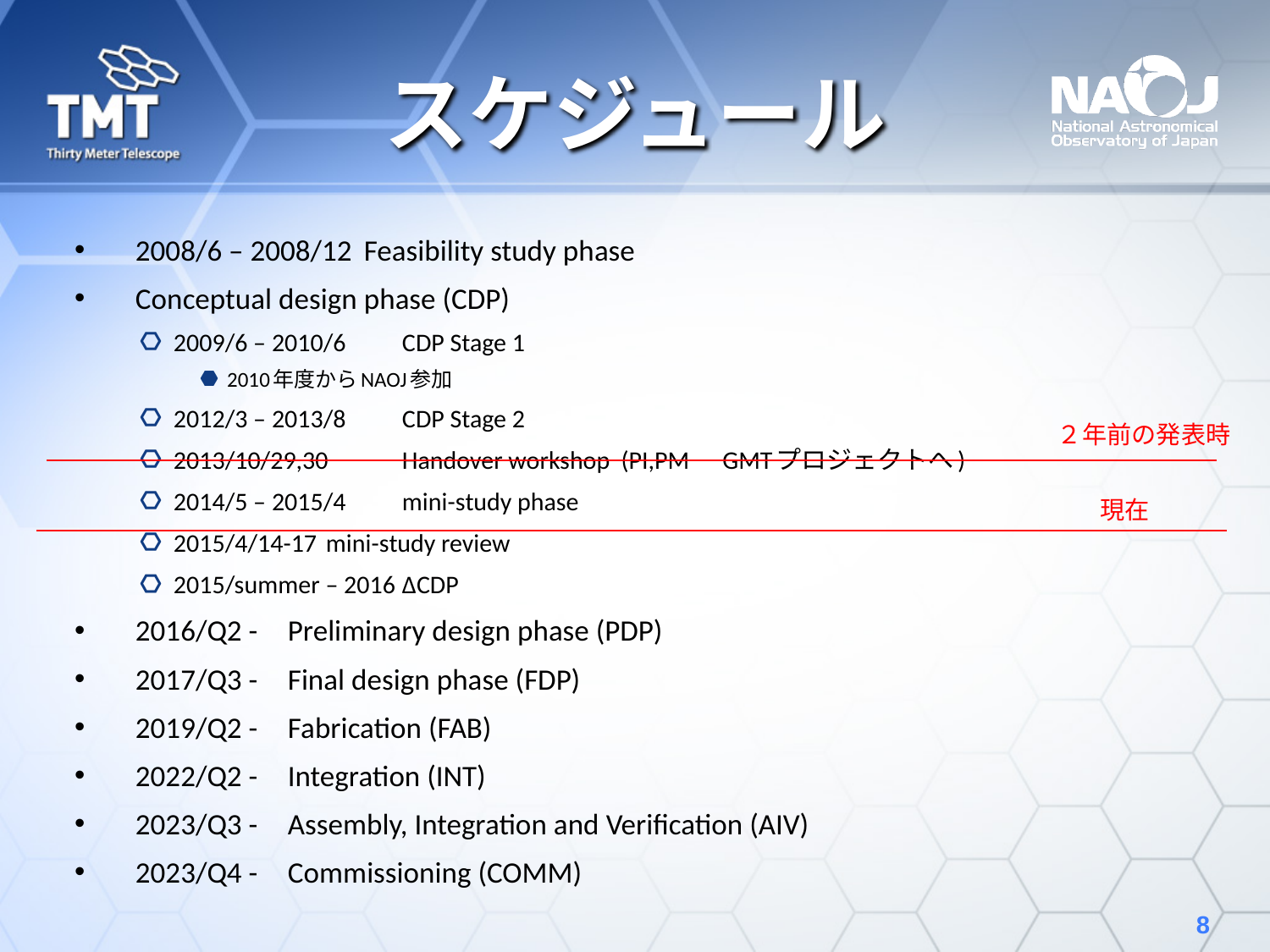

# スケジュール
2008/6 – 2008/12	Feasibility study phase
Conceptual design phase (CDP)
2009/6 – 2010/6	CDP Stage 1
2010年度からNAOJ参加
2012/3 – 2013/8	CDP Stage 2
2013/10/29,30	Handover workshop  (PI,PM　GMTプロジェクトへ)
2014/5 – 2015/4	mini-study phase
2015/4/14-17		mini-study review
2015/summer – 2016	ΔCDP
2016/Q2 - 		Preliminary design phase (PDP)
2017/Q3 -		Final design phase (FDP)
2019/Q2 - 		Fabrication (FAB)
2022/Q2 - 		Integration (INT)
2023/Q3 - 		Assembly, Integration and Verification (AIV)
2023/Q4 -		Commissioning (COMM)
２年前の発表時
現在